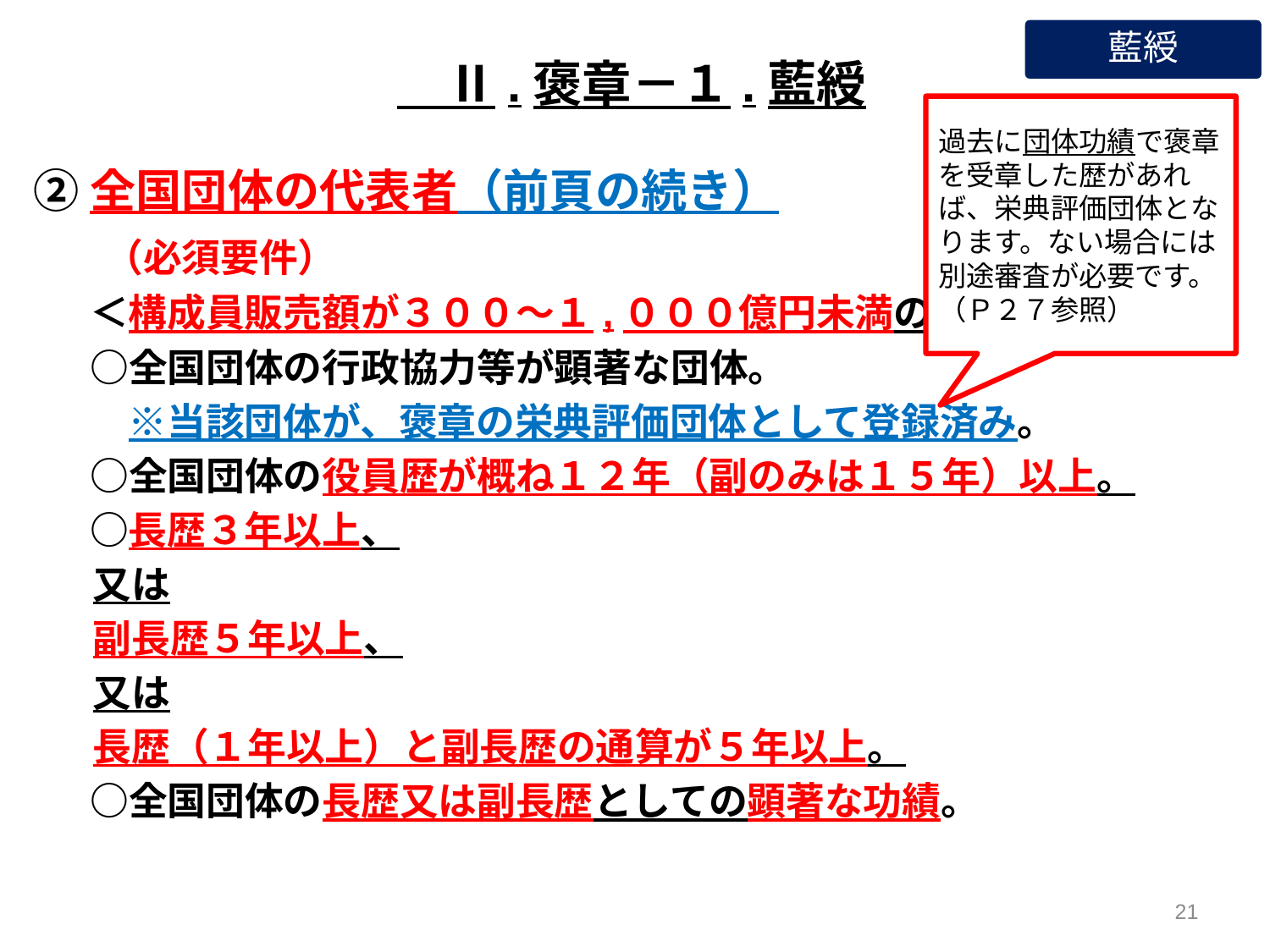

藍綬
　Ⅱ.褒章－１.藍綬
過去に団体功績で褒章を受章した歴があれば、栄典評価団体となります。ない場合には別途審査が必要です。
（Ｐ２７参照）
  ②全国団体の代表者（前頁の続き）
　　（必須要件）
　　＜構成員販売額が３００～１,０００億円未満の場合＞
　　○全国団体の行政協力等が顕著な団体。
　　　※当該団体が、褒章の栄典評価団体として登録済み。
　　○全国団体の役員歴が概ね１２年（副のみは１５年）以上。
　　○長歴３年以上、
        又は
        副長歴５年以上、
        又は
        長歴（１年以上）と副長歴の通算が５年以上。
　　○全国団体の長歴又は副長歴としての顕著な功績。

21